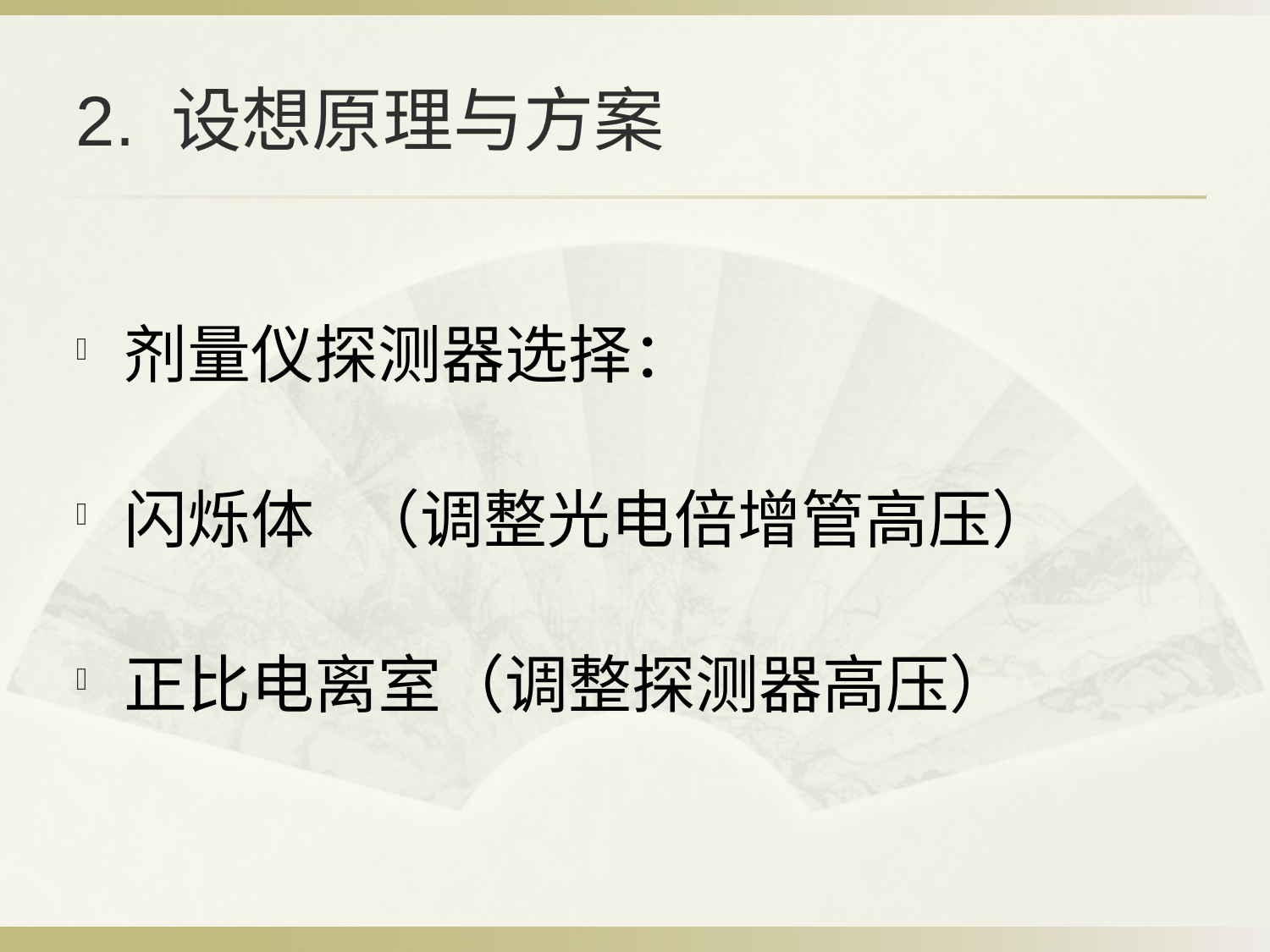

# 2. 设想原理与方案
剂量仪探测器选择：
闪烁体   （调整光电倍增管高压）
正比电离室（调整探测器高压）